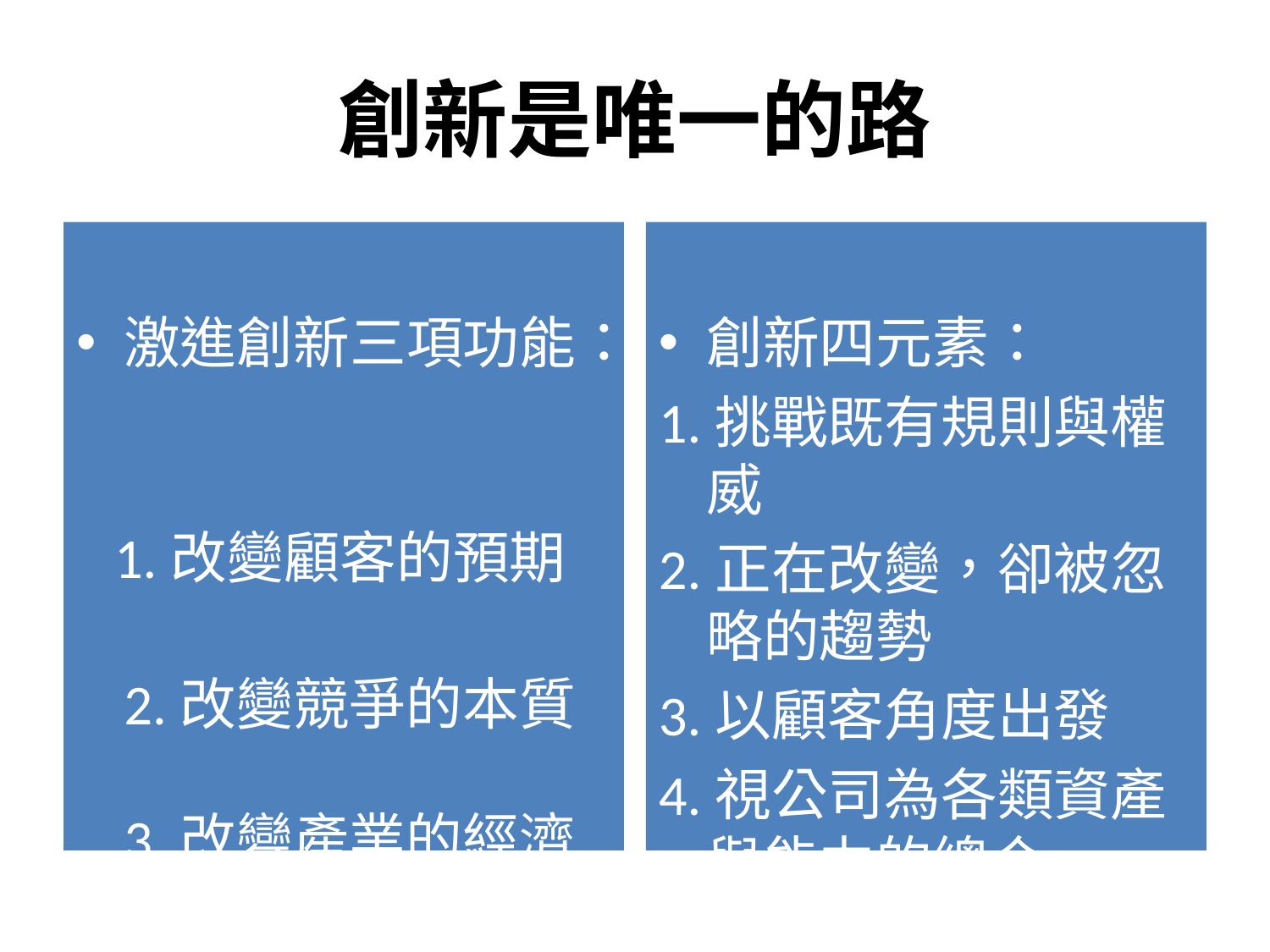

# 創新是唯一的路

激進創新三項功能：
   1.改變顧客的預期
2.改變競爭的本質
3.改變產業的經濟

創新四元素：
1.挑戰既有規則與權威
2.正在改變，卻被忽略的趨勢
3.以顧客角度出發
4.視公司為各類資產與能力的總合